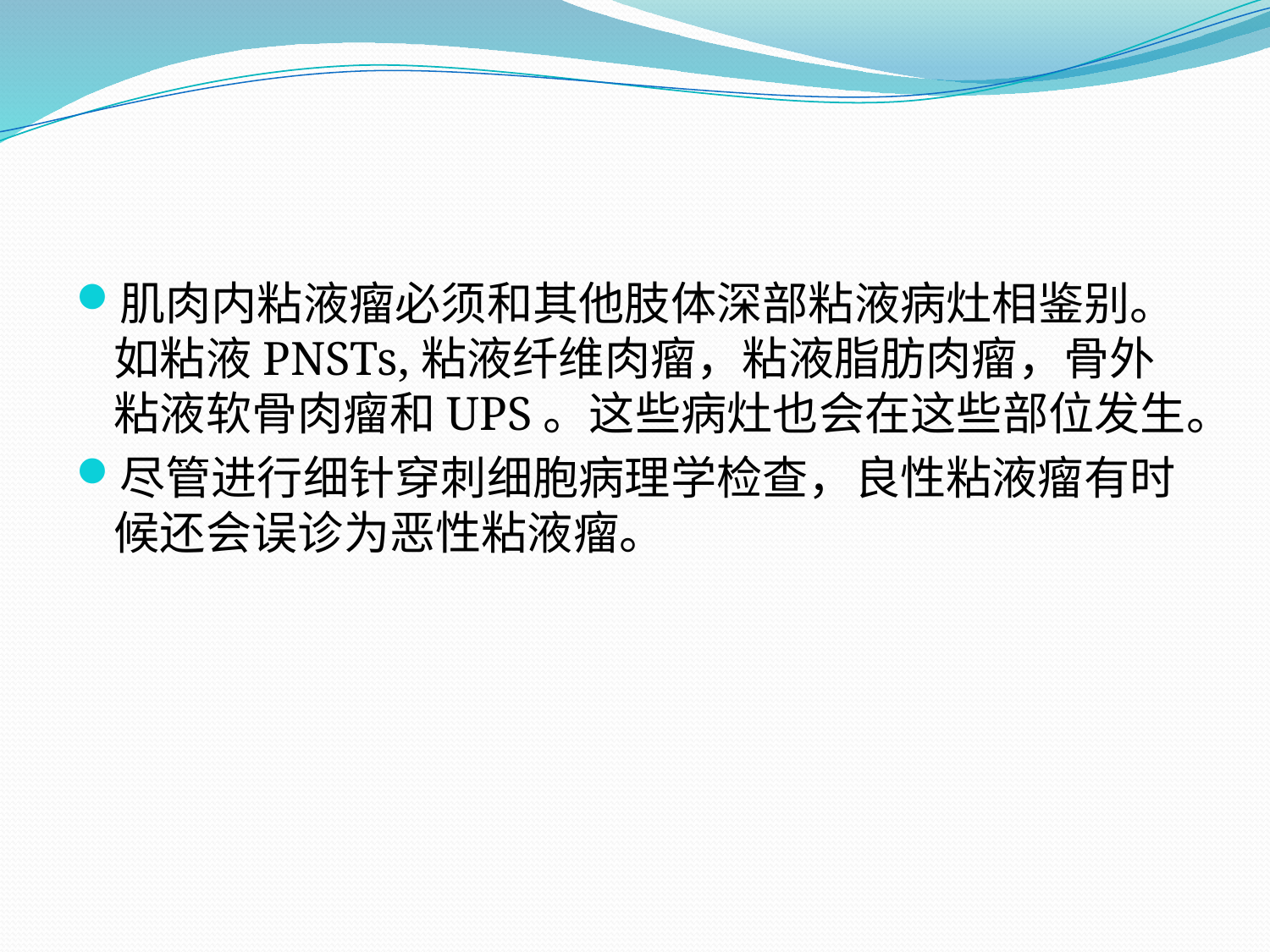

肌肉内粘液瘤必须和其他肢体深部粘液病灶相鉴别。如粘液PNSTs,粘液纤维肉瘤，粘液脂肪肉瘤，骨外粘液软骨肉瘤和UPS。这些病灶也会在这些部位发生。
尽管进行细针穿刺细胞病理学检查，良性粘液瘤有时候还会误诊为恶性粘液瘤。